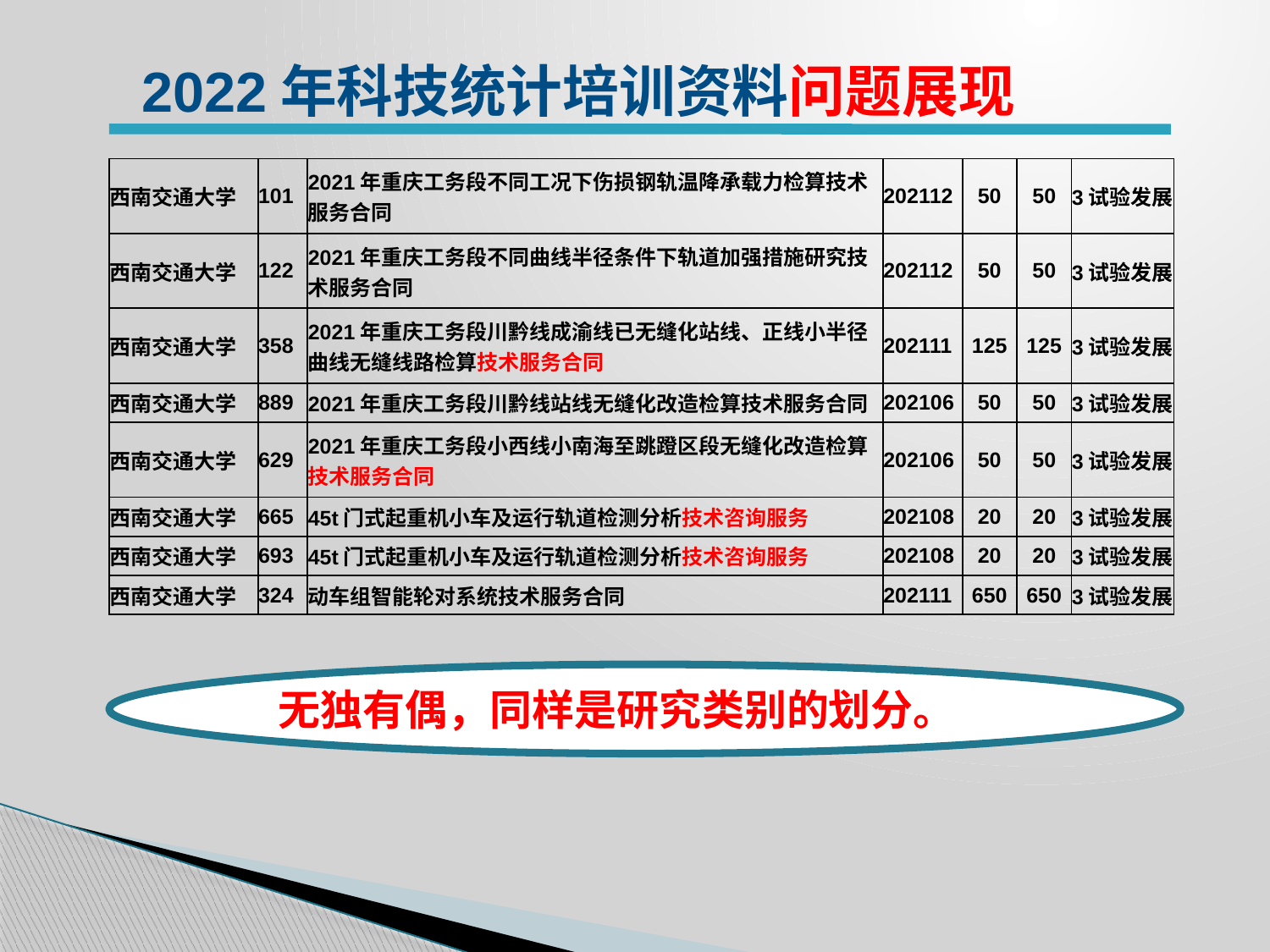

2022年科技统计培训资料问题展现
| 西南交通大学 | 101 | 2021年重庆工务段不同工况下伤损钢轨温降承载力检算技术服务合同 | 202112 | 50 | 50 | 3试验发展 |
| --- | --- | --- | --- | --- | --- | --- |
| 西南交通大学 | 122 | 2021年重庆工务段不同曲线半径条件下轨道加强措施研究技术服务合同 | 202112 | 50 | 50 | 3试验发展 |
| 西南交通大学 | 358 | 2021年重庆工务段川黔线成渝线已无缝化站线、正线小半径曲线无缝线路检算技术服务合同 | 202111 | 125 | 125 | 3试验发展 |
| 西南交通大学 | 889 | 2021年重庆工务段川黔线站线无缝化改造检算技术服务合同 | 202106 | 50 | 50 | 3试验发展 |
| 西南交通大学 | 629 | 2021年重庆工务段小西线小南海至跳蹬区段无缝化改造检算技术服务合同 | 202106 | 50 | 50 | 3试验发展 |
| 西南交通大学 | 665 | 45t门式起重机小车及运行轨道检测分析技术咨询服务 | 202108 | 20 | 20 | 3试验发展 |
| 西南交通大学 | 693 | 45t门式起重机小车及运行轨道检测分析技术咨询服务 | 202108 | 20 | 20 | 3试验发展 |
| 西南交通大学 | 324 | 动车组智能轮对系统技术服务合同 | 202111 | 650 | 650 | 3试验发展 |
无独有偶，同样是研究类别的划分。